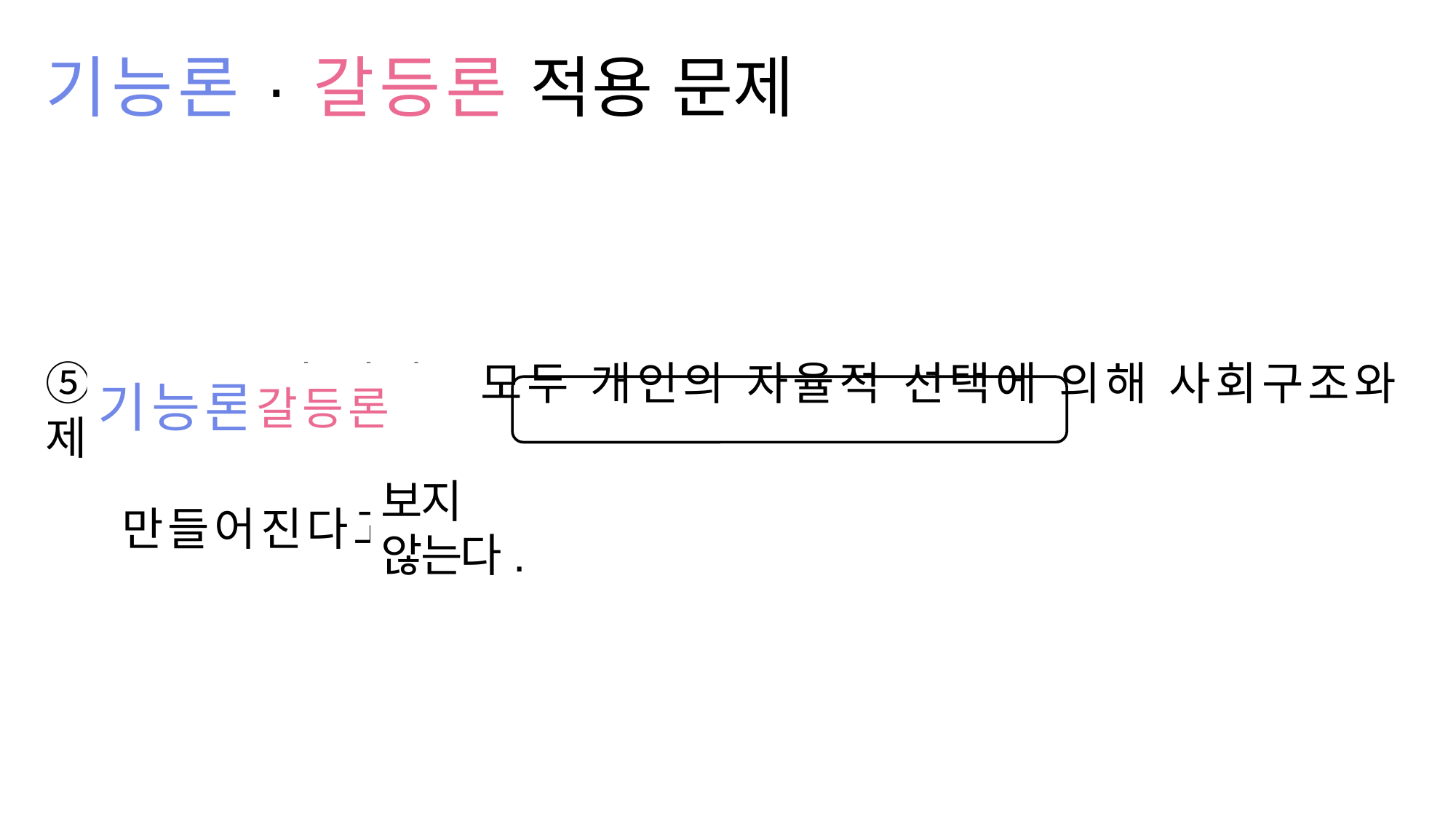

# 기능론 ∙ 갈등론 적용 문제
기능론
갈등론
⑤ 갑, 을의 관점   모두 개인의 자율적 선택에 의해 사회구조와 제도가

    만들어진다고 본다.

보지 않는다.